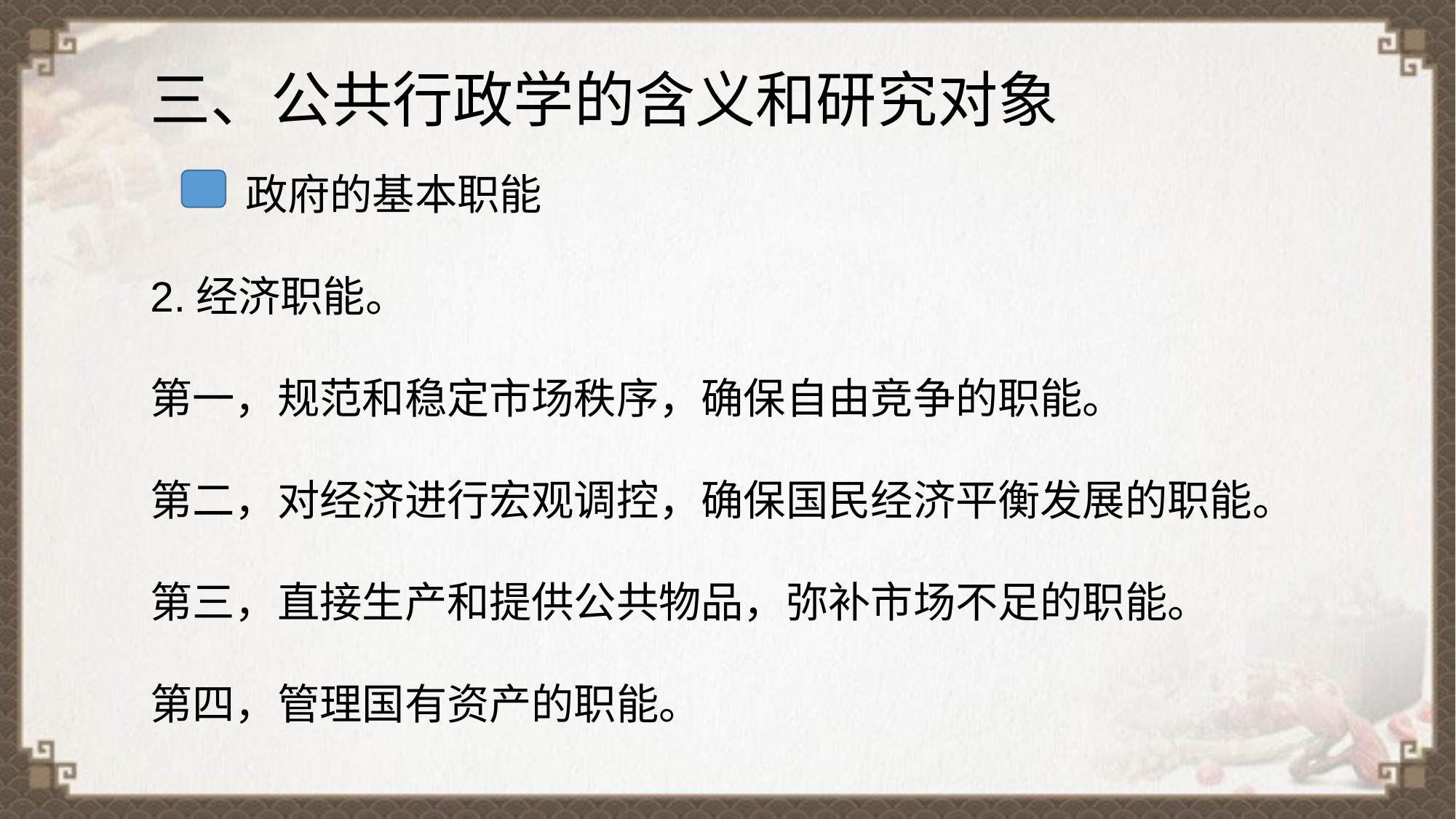

三、公共行政学的含义和研究对象
         政府的基本职能

2.经济职能。

第一，规范和稳定市场秩序，确保自由竞争的职能。

第二，对经济进行宏观调控，确保国民经济平衡发展的职能。

第三，直接生产和提供公共物品，弥补市场不足的职能。

第四，管理国有资产的职能。